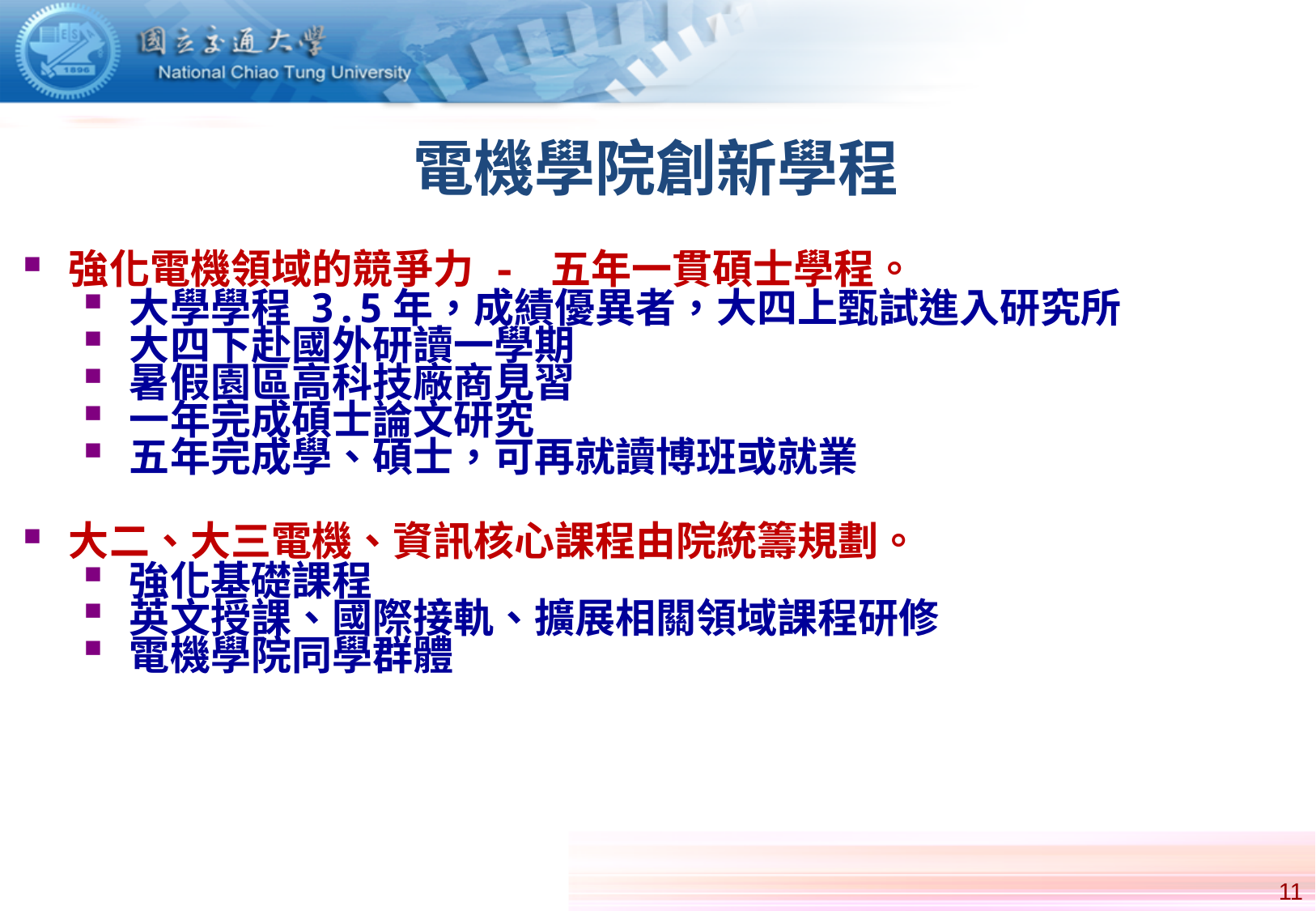

電機學院創新學程
強化電機領域的競爭力 - 五年一貫碩士學程。
大學學程 3.5年，成績優異者，大四上甄試進入研究所
大四下赴國外研讀一學期
暑假園區高科技廠商見習
一年完成碩士論文研究
五年完成學、碩士，可再就讀博班或就業

大二、大三電機、資訊核心課程由院統籌規劃。
強化基礎課程
英文授課、國際接軌、擴展相關領域課程研修
電機學院同學群體